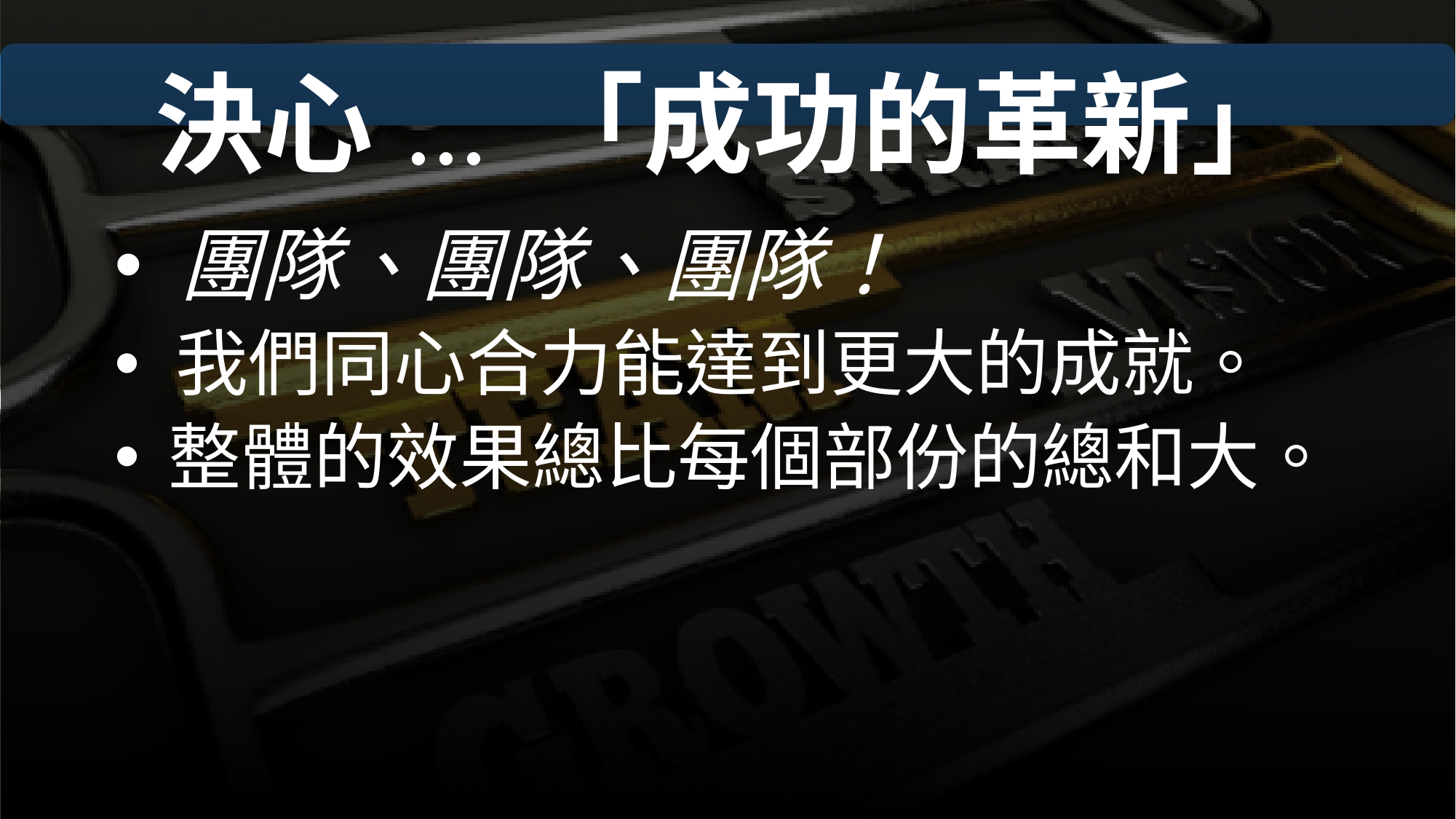

決心... 「成功的革新」
 團隊、團隊、團隊！
 我們同心合力能達到更大的成就。
整體的效果總比每個部份的總和大。